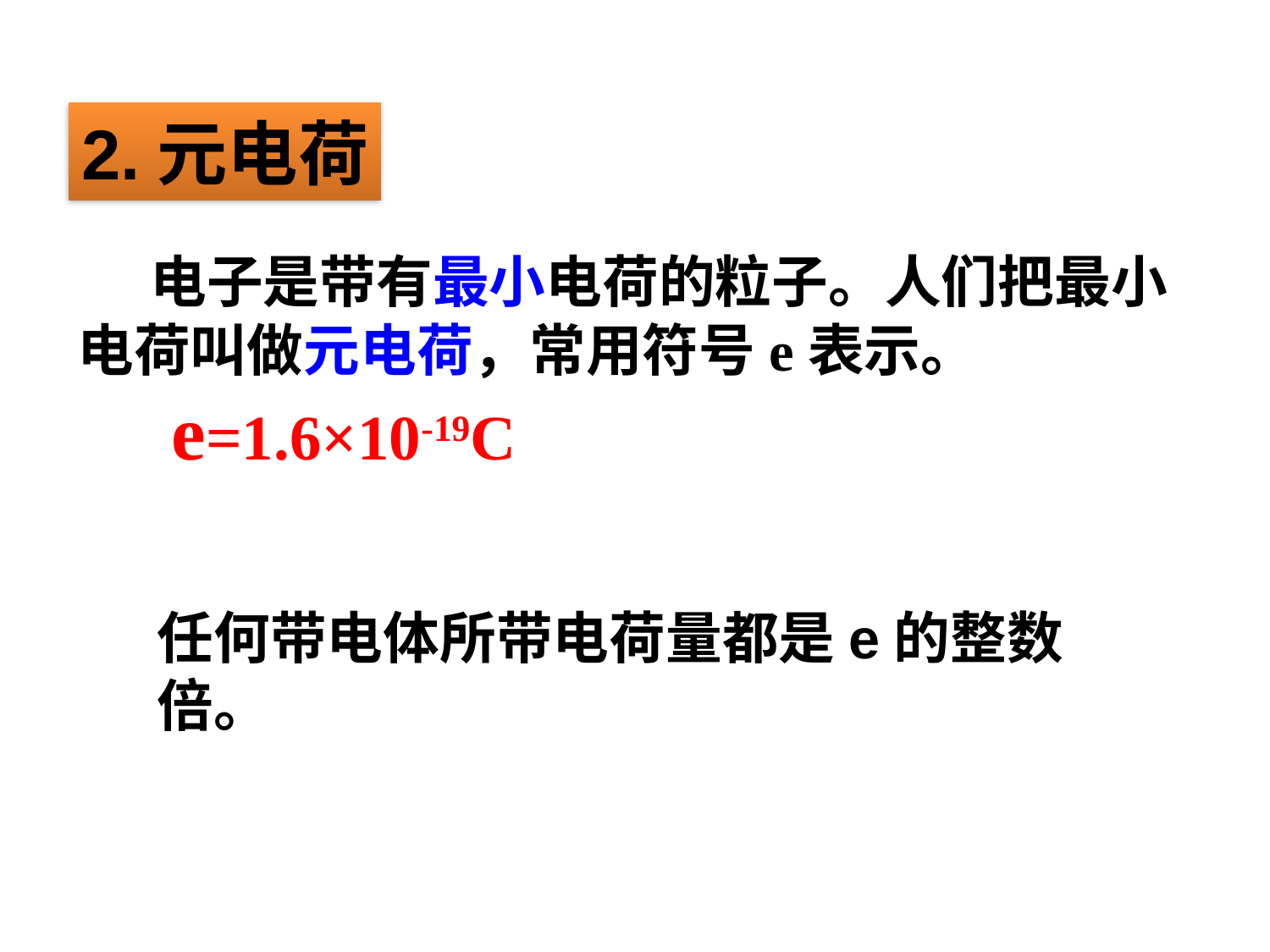

2.元电荷
    电子是带有最小电荷的粒子。人们把最小电荷叫做元电荷，常用符号e表示。
      e=1.6×10-19C
任何带电体所带电荷量都是e的整数倍。